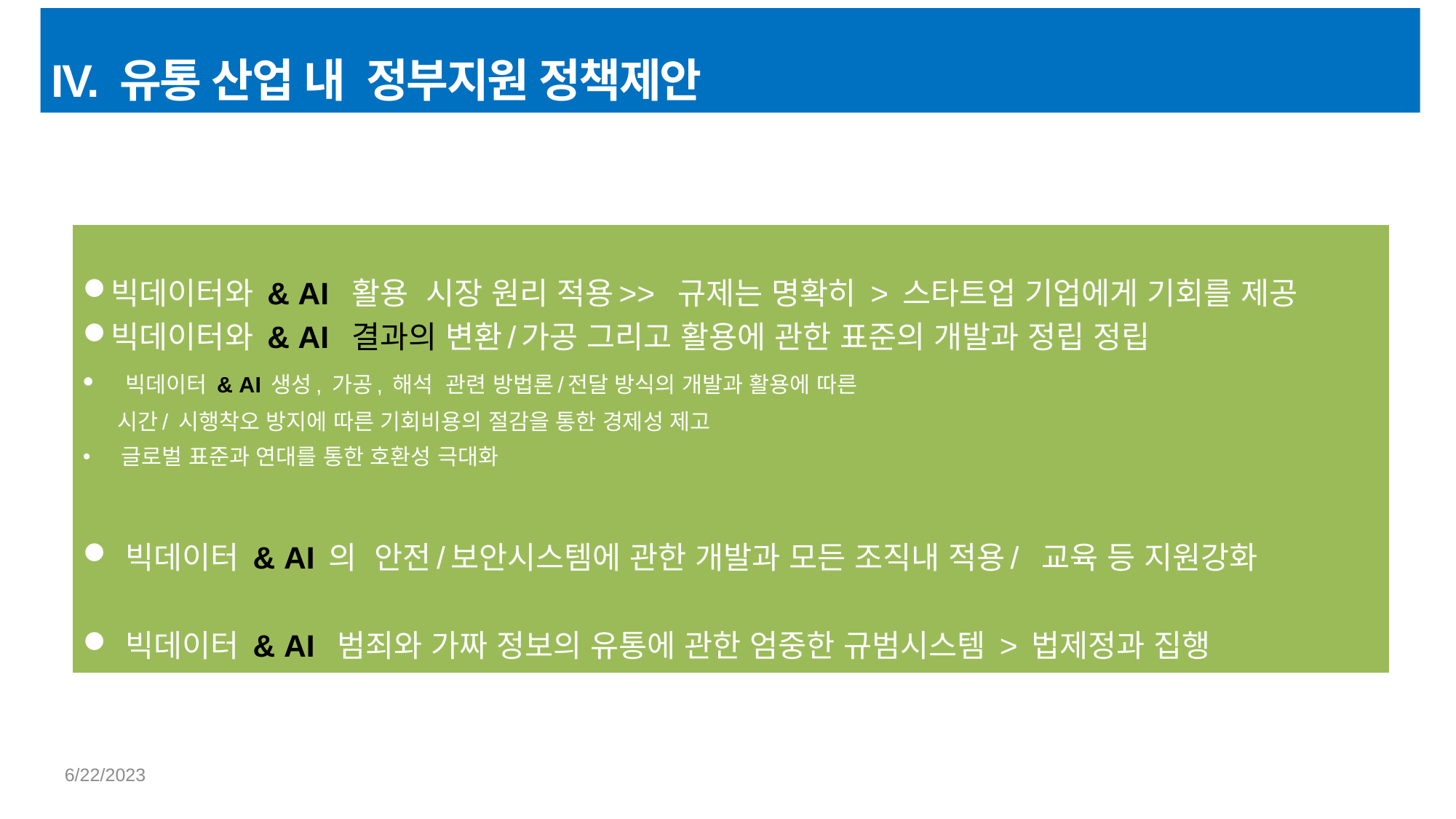

IV. 유통 산업 내  정부지원 정책제안

빅데이터와 & AI  활용  시장 원리 적용>>  규제는 명확히 > 스타트업 기업에게 기회를 제공
빅데이터와 & AI  결과의 변환/가공 그리고 활용에 관한 표준의 개발과 정립 정립
 빅데이터 & AI 생성, 가공, 해석  관련 방법론/전달 방식의 개발과 활용에 따른
     시간/ 시행착오 방지에 따른 기회비용의 절감을 통한 경제성 제고
 글로벌 표준과 연대를 통한 호환성 극대화

 빅데이터 & AI 의  안전/보안시스템에 관한 개발과 모든 조직내 적용/  교육 등 지원강화

 빅데이터 & AI  범죄와 가짜 정보의 유통에 관한 엄중한 규범시스템 > 법제정과 집행

6/22/2023